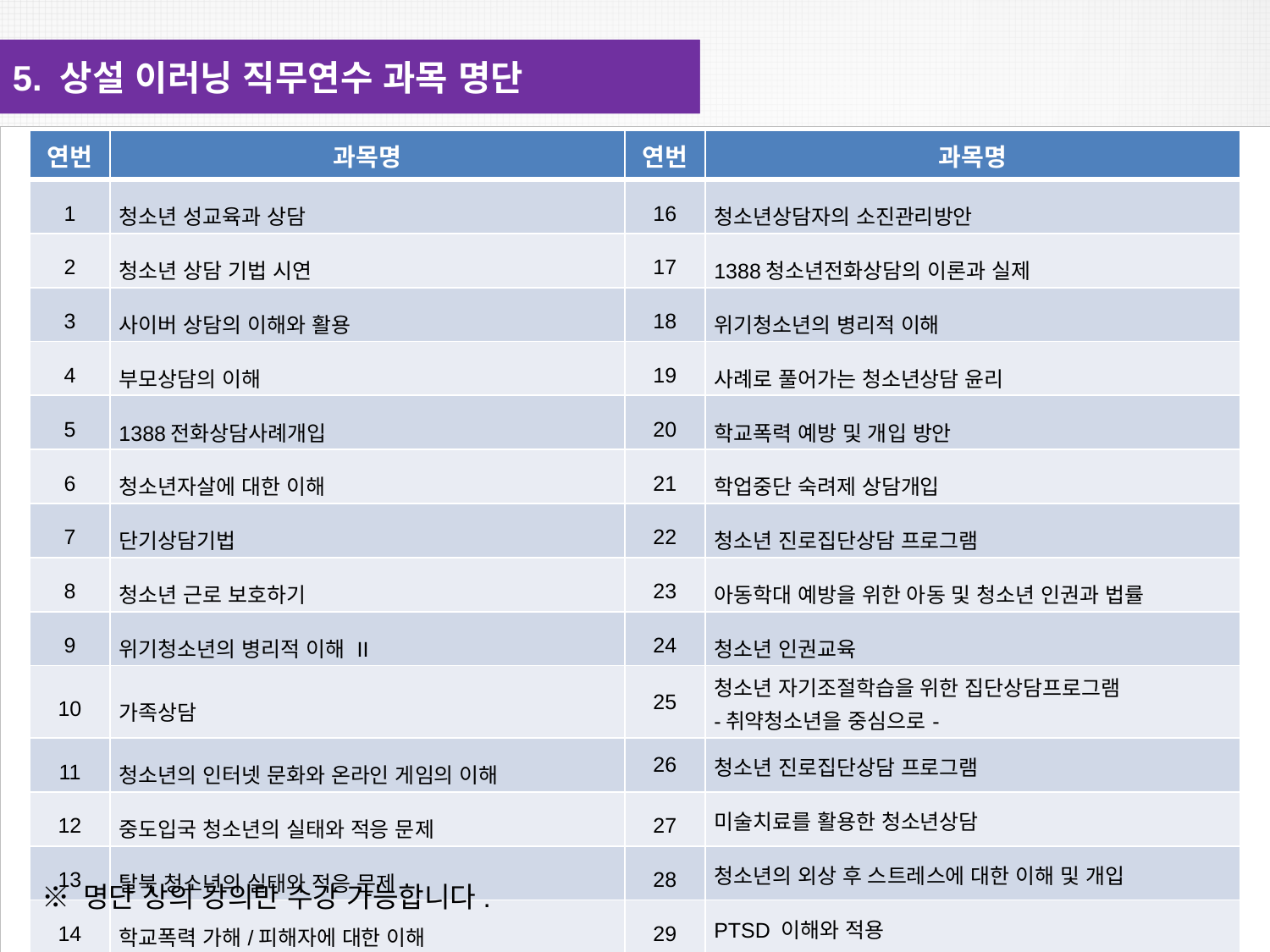

5. 상설 이러닝 직무연수 과목 명단
| 연번 | 과목명 | 연번 | 과목명 |
| --- | --- | --- | --- |
| 1 | 청소년 성교육과 상담 | 16 | 청소년상담자의 소진관리방안 |
| 2 | 청소년 상담 기법 시연 | 17 | 1388청소년전화상담의 이론과 실제 |
| 3 | 사이버 상담의 이해와 활용 | 18 | 위기청소년의 병리적 이해 |
| 4 | 부모상담의 이해 | 19 | 사례로 풀어가는 청소년상담 윤리 |
| 5 | 1388전화상담사례개입 | 20 | 학교폭력 예방 및 개입 방안 |
| 6 | 청소년자살에 대한 이해 | 21 | 학업중단 숙려제 상담개입 |
| 7 | 단기상담기법 | 22 | 청소년 진로집단상담 프로그램 |
| 8 | 청소년 근로 보호하기 | 23 | 아동학대 예방을 위한 아동 및 청소년 인권과 법률 |
| 9 | 위기청소년의 병리적 이해 II | 24 | 청소년 인권교육 |
| 10 | 가족상담 | 25 | 청소년 자기조절학습을 위한 집단상담프로그램 -취약청소년을 중심으로- |
| 11 | 청소년의 인터넷 문화와 온라인 게임의 이해 | 26 | 청소년 진로집단상담 프로그램 |
| 12 | 중도입국 청소년의 실태와 적응 문제 | 27 | 미술치료를 활용한 청소년상담 |
| 13 | 탈북 청소년의 실태와 적응 문제 | 28 | 청소년의 외상 후 스트레스에 대한 이해 및 개입 |
| 14 | 학교폭력 가해/피해자에 대한 이해 | 29 | PTSD 이해와 적용 |
| 15 | 다문화가정 및 다문화 청소년의 이해 |  |  |
※ 명단 상의 강의만 수강 가능합니다.